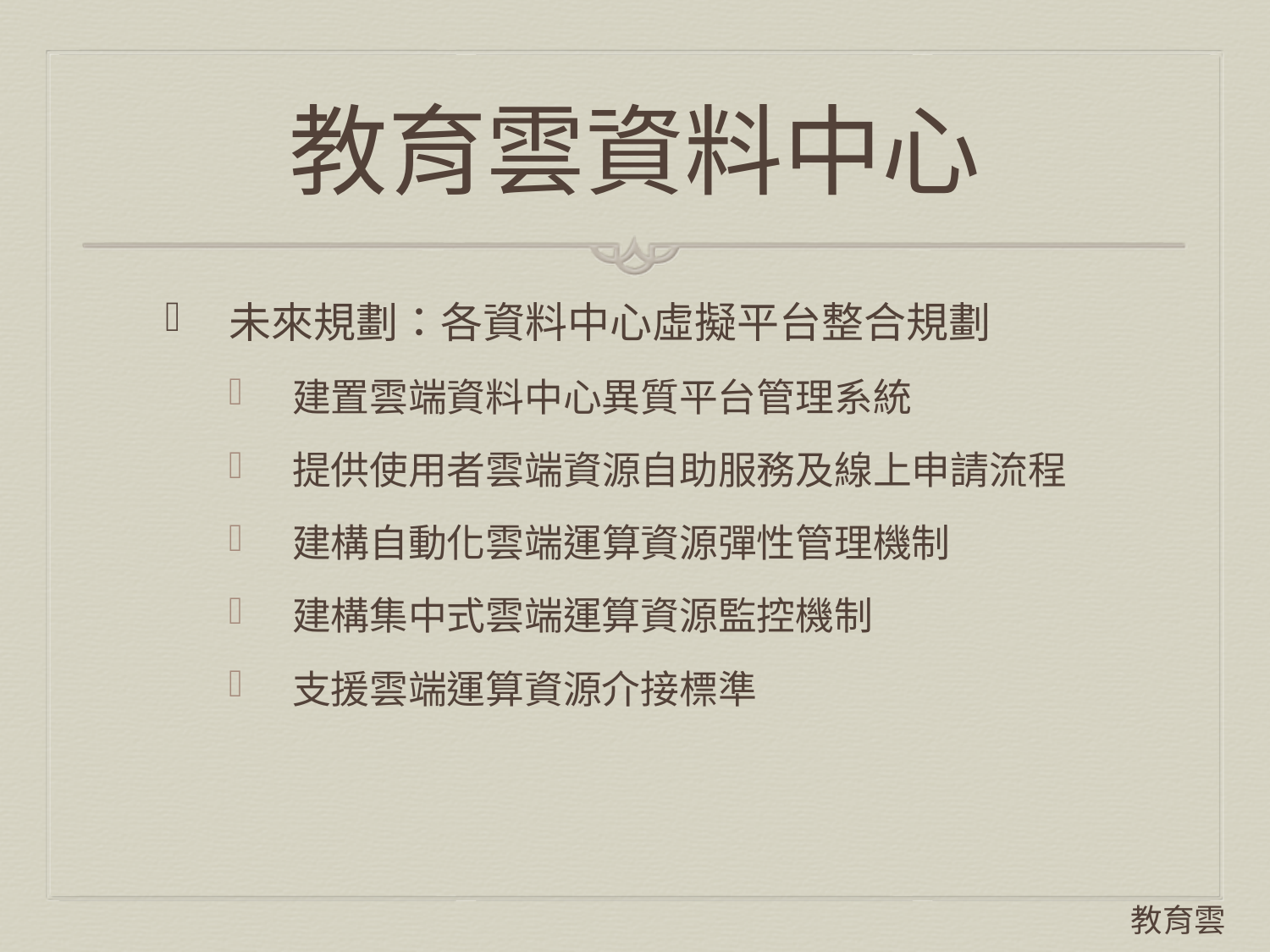

# 教育雲資料中心
未來規劃：各資料中心虛擬平台整合規劃
建置雲端資料中心異質平台管理系統
提供使用者雲端資源自助服務及線上申請流程
建構自動化雲端運算資源彈性管理機制
建構集中式雲端運算資源監控機制
支援雲端運算資源介接標準

教育雲